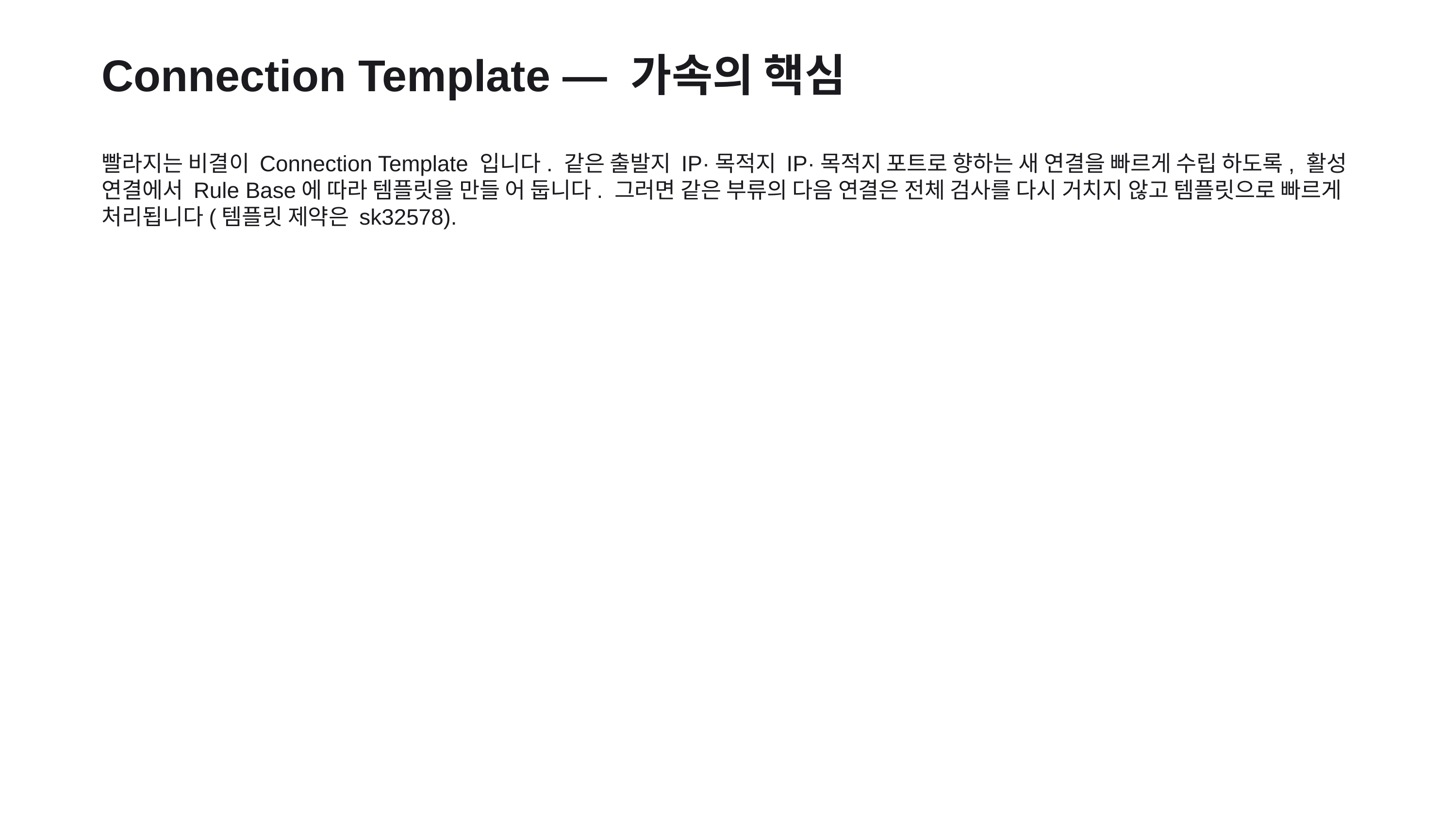

Connection Template — 가속의 핵심
빨라지는 비결이 Connection Template 입니다. 같은 출발지 IP·목적지 IP·목적지 포트로 향하는 새 연결을 빠르게 수립 하도록, 활성 연결에서 Rule Base에 따라 템플릿을 만들 어 둡니다. 그러면 같은 부류의 다음 연결은 전체 검사를 다시 거치지 않고 템플릿으로 빠르게 처리됩니다(템플릿 제약은 sk32578).